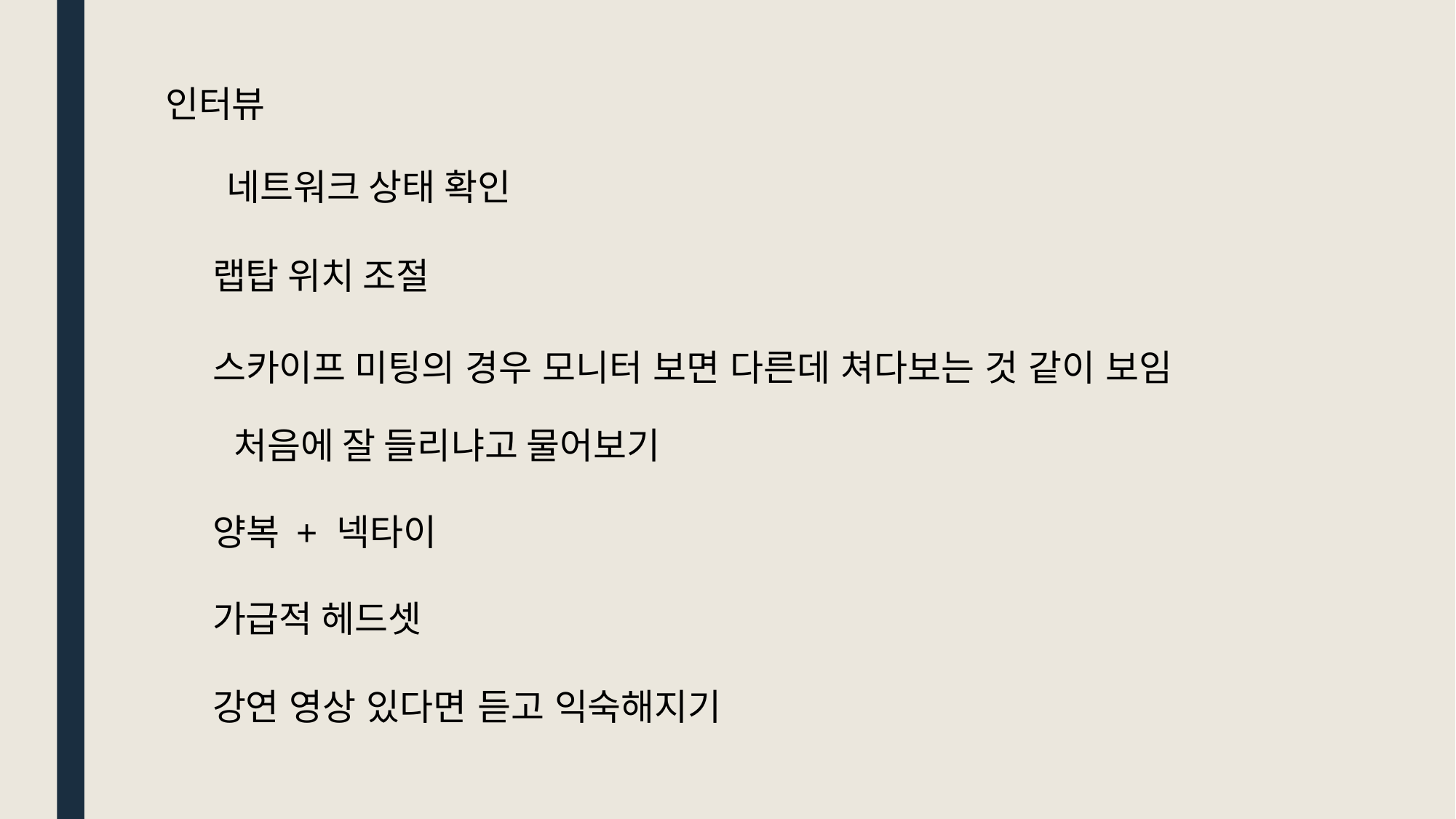

인터뷰
네트워크 상태 확인
랩탑 위치 조절
스카이프 미팅의 경우 모니터 보면 다른데 쳐다보는 것 같이 보임
처음에 잘 들리냐고 물어보기
양복 + 넥타이
가급적 헤드셋
강연 영상 있다면 듣고 익숙해지기